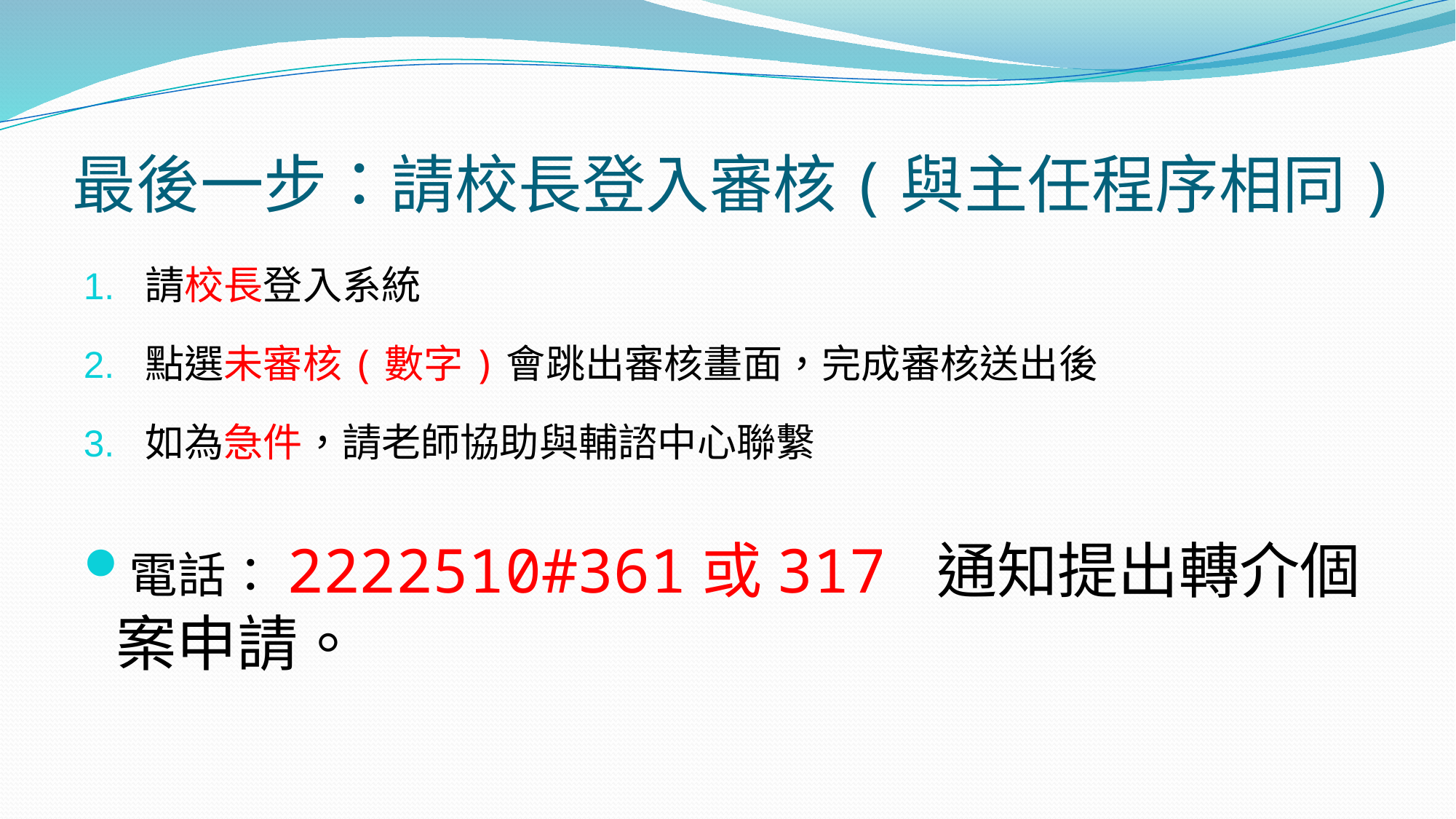

# 最後一步：請校長登入審核(與主任程序相同)
請校長登入系統
點選未審核(數字)會跳出審核畫面，完成審核送出後
如為急件，請老師協助與輔諮中心聯繫

電話：2222510#361或317 通知提出轉介個案申請。